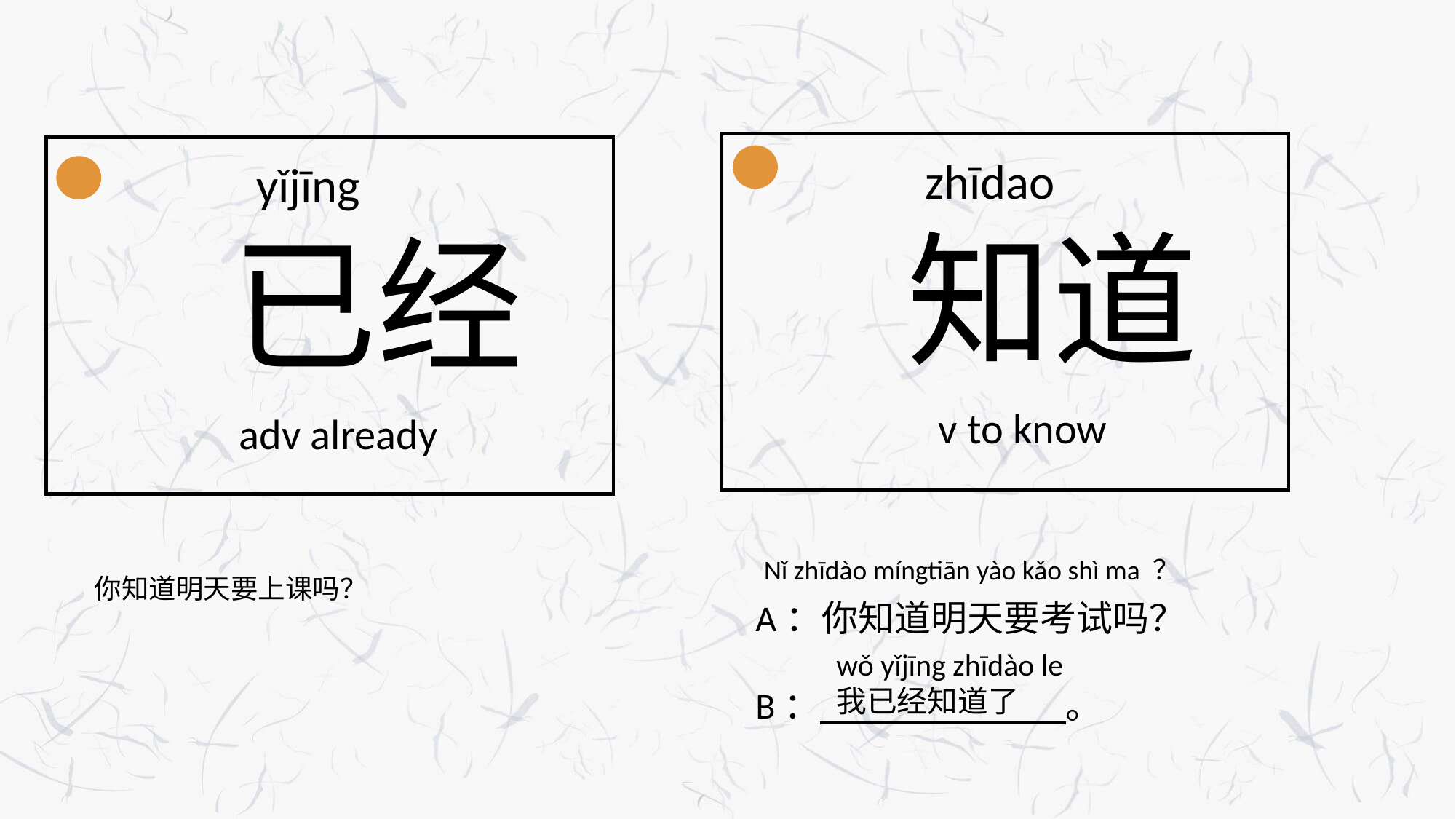

zhīdao

yǐjīng

              知道
                                                  v to know
          已经
                           adv already

Nǐ zhīdào míngtiān yào kǎo shì ma ？
你知道明天要上课吗？
A：你知道明天要考试吗？

B：                              。
wǒ yǐjīng zhīdào le
我已经知道了